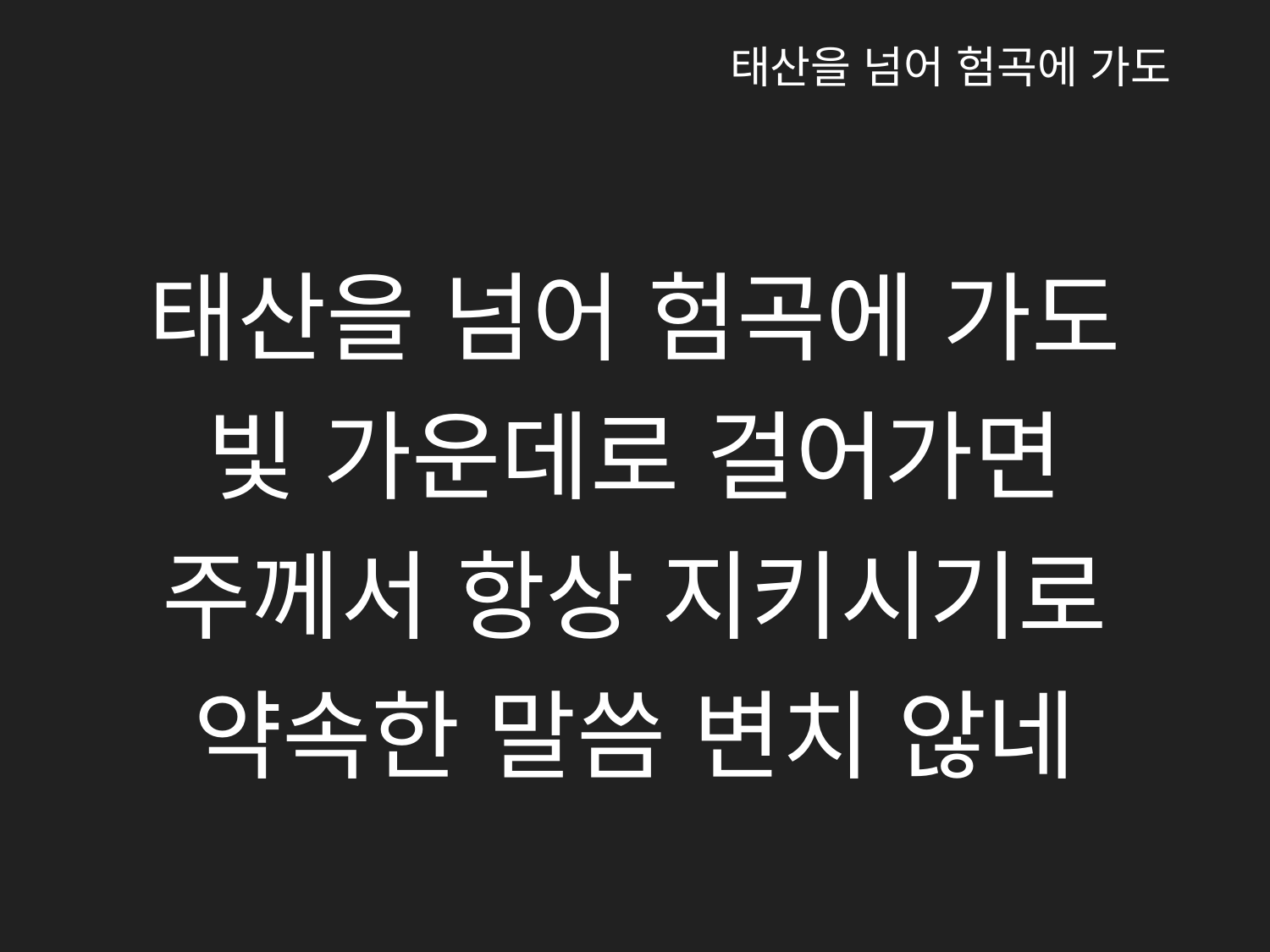

태산을 넘어 험곡에 가도
태산을 넘어 험곡에 가도
빛 가운데로 걸어가면
주께서 항상 지키시기로
약속한 말씀 변치 않네